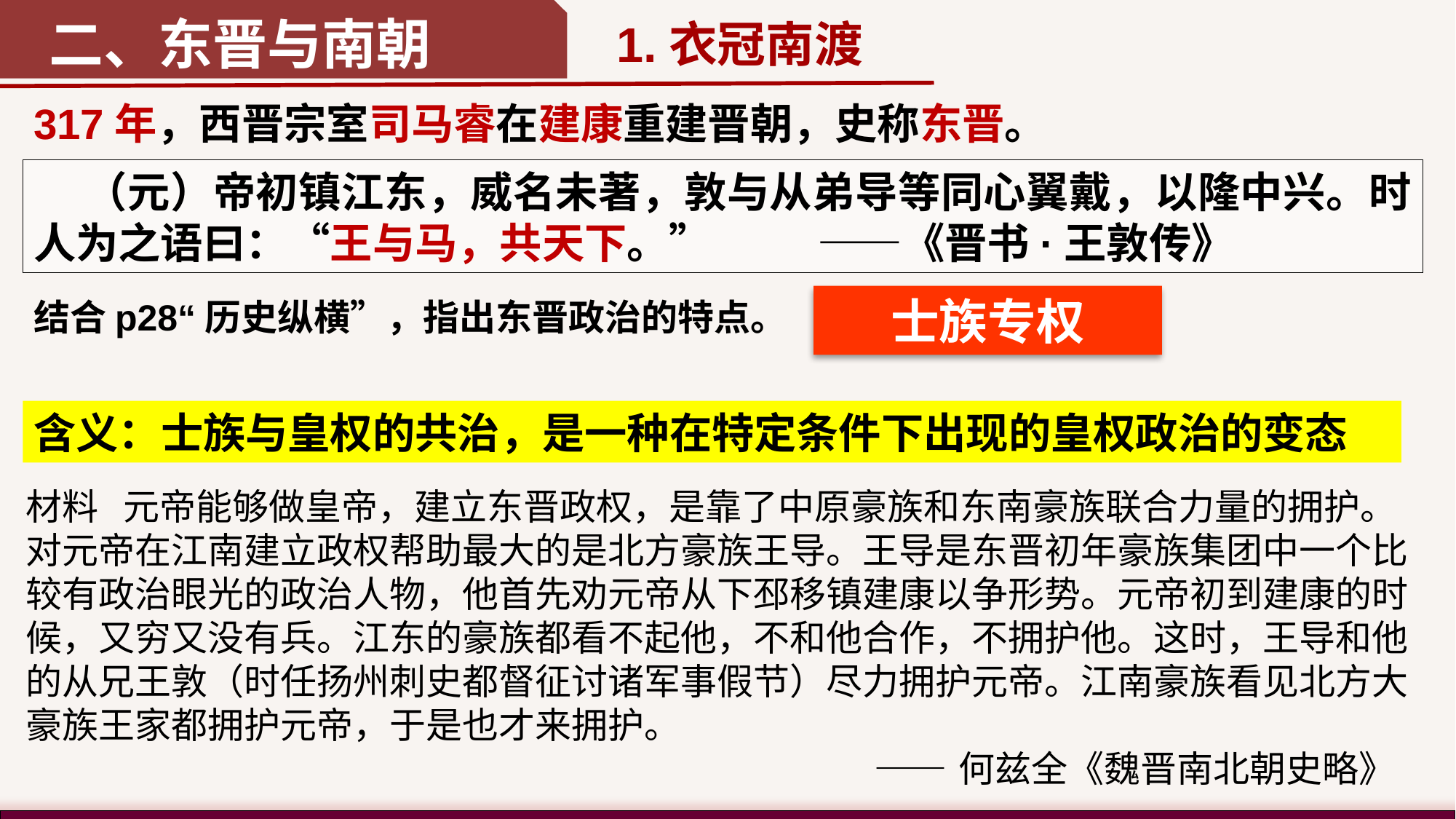

二、东晋与南朝
1.衣冠南渡
317年，西晋宗室司马睿在建康重建晋朝，史称东晋。
    （元）帝初镇江东，威名未著，敦与从弟导等同心翼戴，以隆中兴。时人为之语曰：“王与马，共天下。”           ——《晋书·王敦传》
士族专权
结合p28“历史纵横”，指出东晋政治的特点。
含义：士族与皇权的共治，是一种在特定条件下出现的皇权政治的变态
材料   元帝能够做皇帝，建立东晋政权，是靠了中原豪族和东南豪族联合力量的拥护。对元帝在江南建立政权帮助最大的是北方豪族王导。王导是东晋初年豪族集团中一个比较有政治眼光的政治人物，他首先劝元帝从下邳移镇建康以争形势。元帝初到建康的时候，又穷又没有兵。江东的豪族都看不起他，不和他合作，不拥护他。这时，王导和他的从兄王敦（时任扬州刺史都督征讨诸军事假节）尽力拥护元帝。江南豪族看见北方大豪族王家都拥护元帝，于是也才来拥护。
                                                                                                        ——何兹全《魏晋南北朝史略》